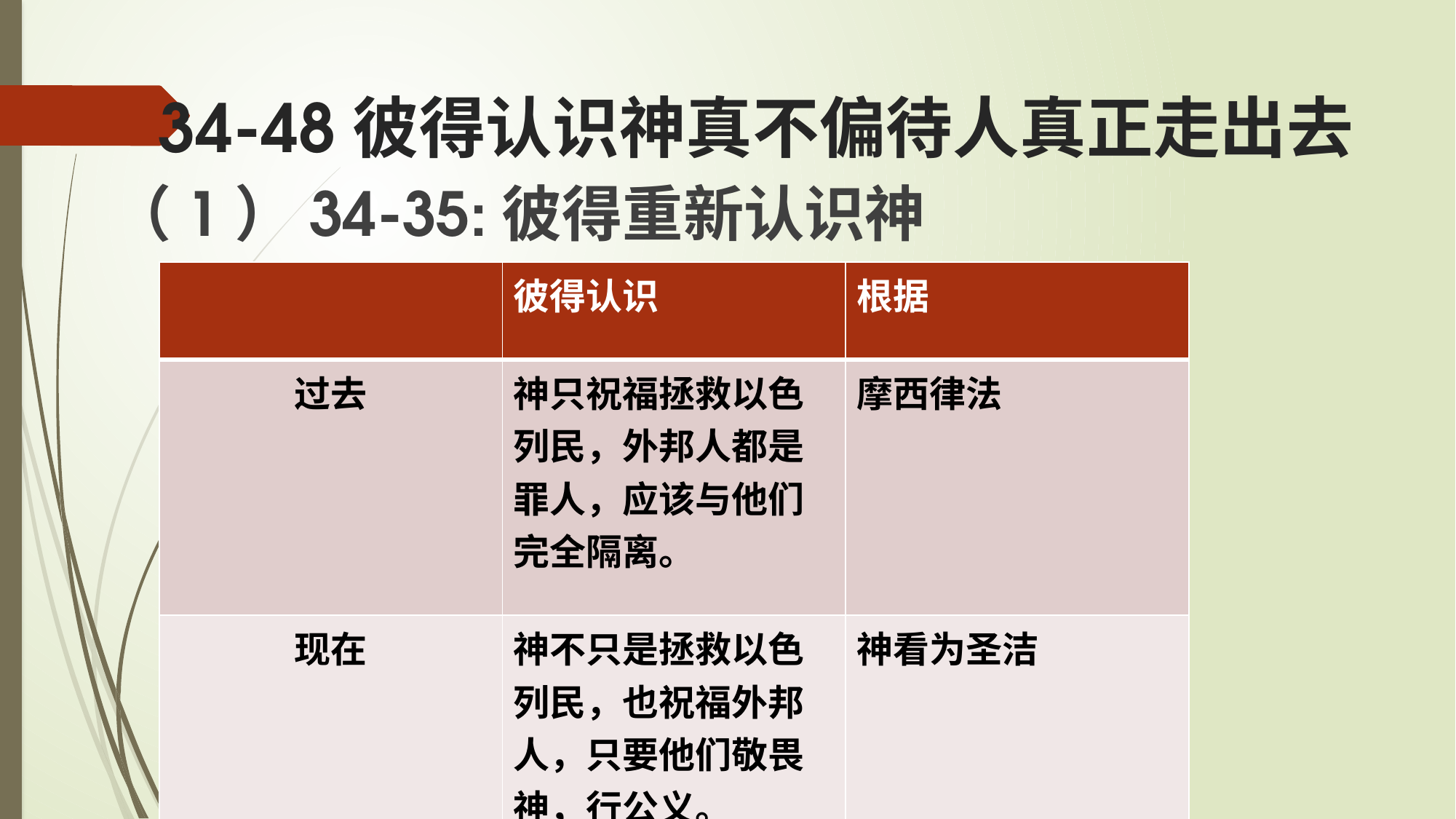

# 34-48彼得认识神真不偏待人真正走出去
（1）34-35:彼得重新认识神

|  | 彼得认识 | 根据 |
| --- | --- | --- |
| 过去 | 神只祝福拯救以色列民，外邦人都是罪人，应该与他们完全隔离。 | 摩西律法 |
| 现在 | 神不只是拯救以色列民，也祝福外邦人，只要他们敬畏神，行公义。 | 神看为圣洁 |